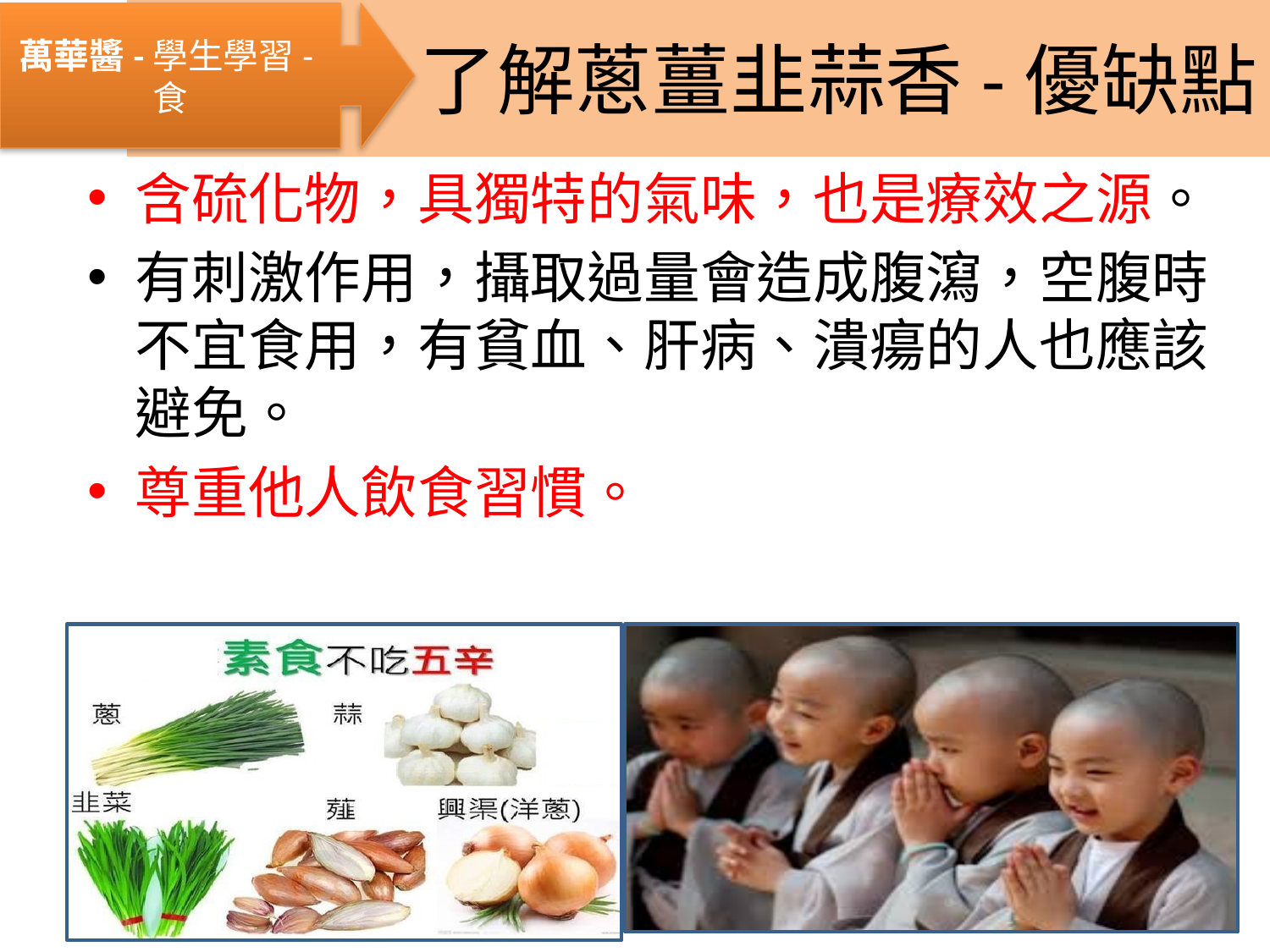

了解蔥薑韭蒜香-優缺點
萬華醬-學生學習-食
含硫化物，具獨特的氣味，也是療效之源。
有刺激作用，攝取過量會造成腹瀉，空腹時不宜食用，有貧血、肝病、潰瘍的人也應該避免。
尊重他人飲食習慣。